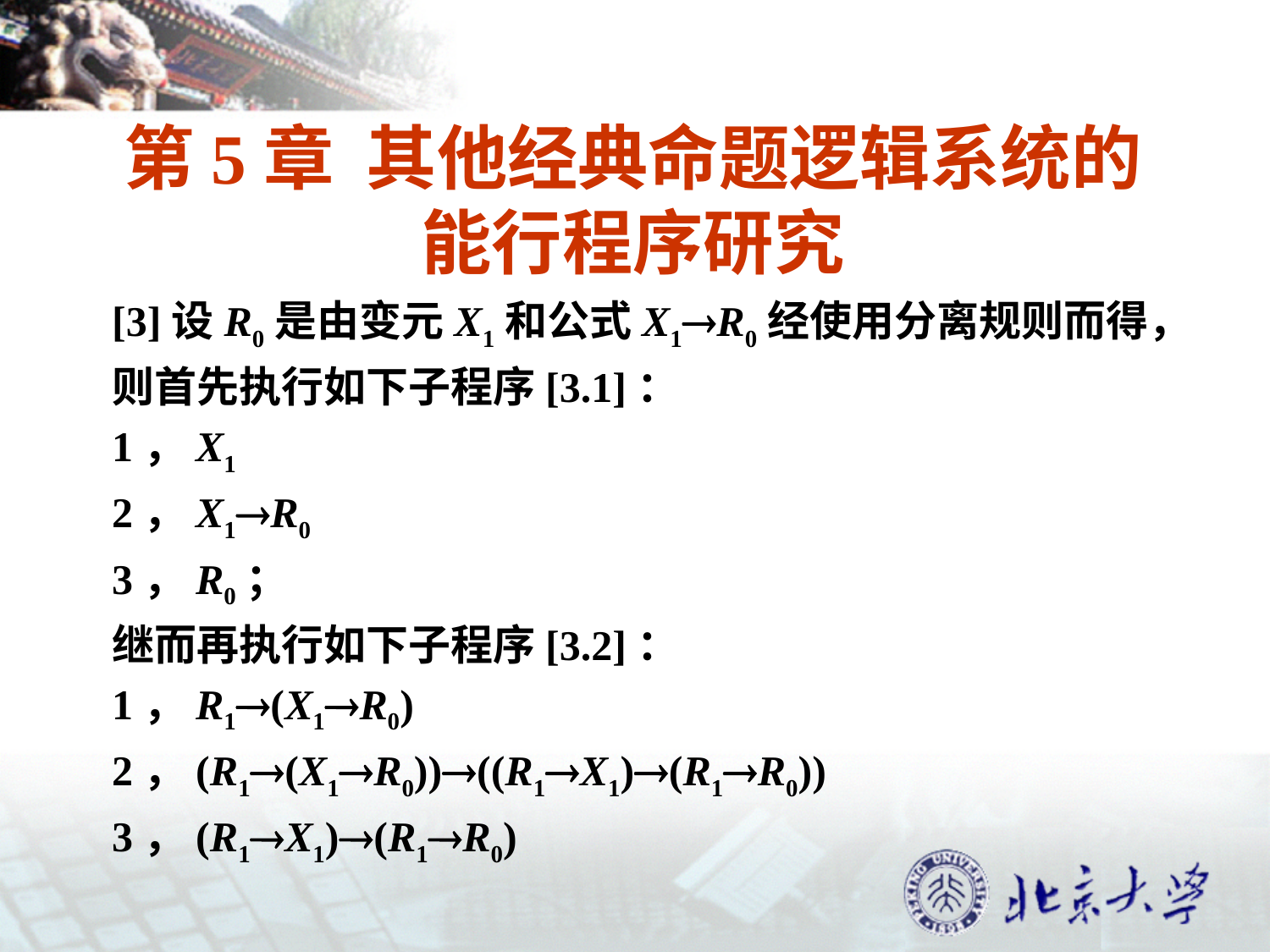

# 第5章  其他经典命题逻辑系统的能行程序研究
[3]设R0是由变元X1和公式X1→R0经使用分离规则而得，
则首先执行如下子程序[3.1]：
1，X1
2，X1→R0
3，R0；
继而再执行如下子程序[3.2]：
1，R1→(X1→R0)
2，(R1→(X1→R0))→((R1→X1)→(R1→R0))
3，(R1→X1)→(R1→R0)